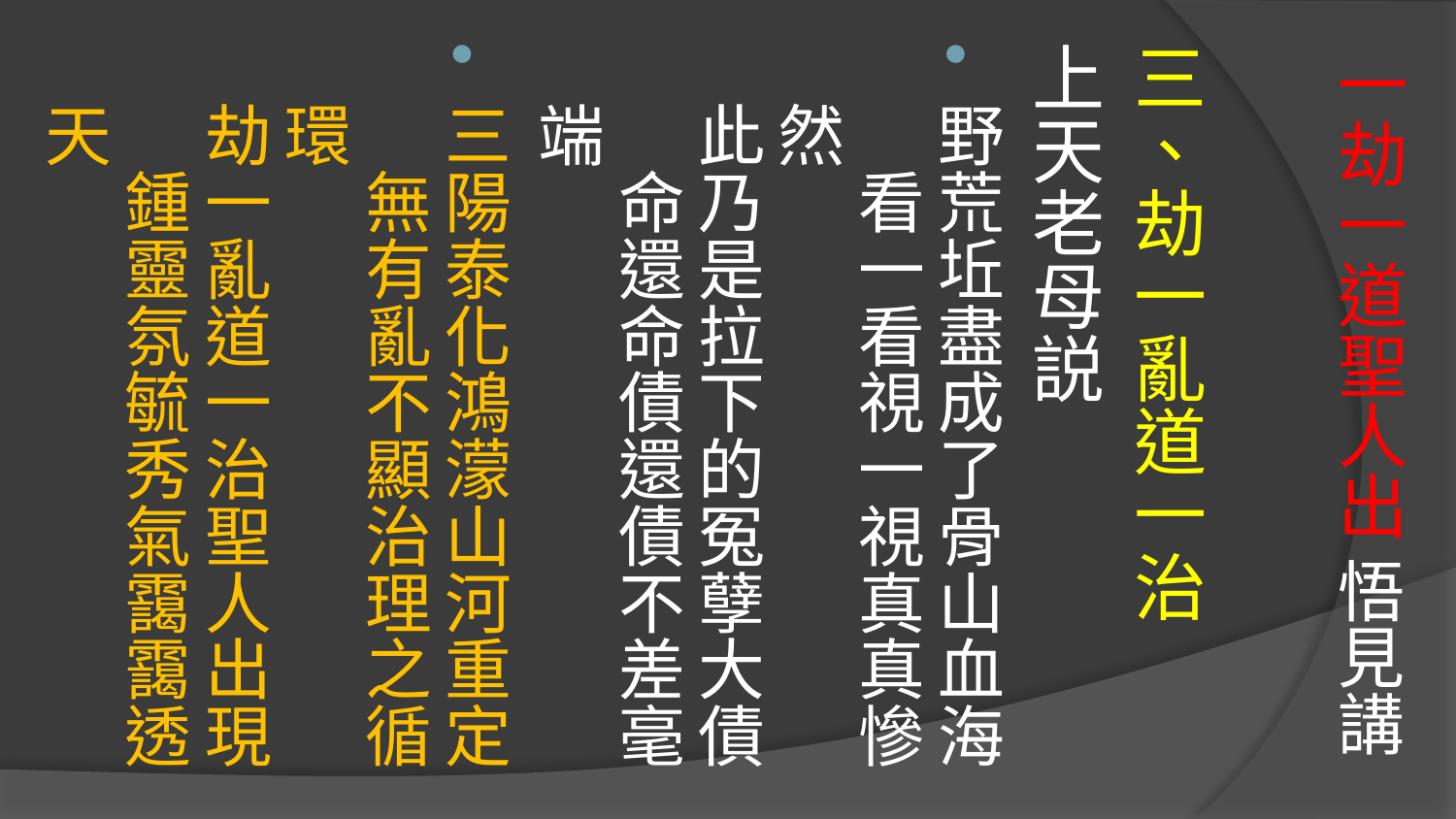

# 一劫一道聖人出 悟見講
三、劫一亂道一治
上天老母説
野荒坵盡成了骨山血海　看一看視一視真真慘然
此乃是拉下的冤孽大債　命還命債還債不差毫端
三陽泰化鴻濛山河重定　無有亂不顯治理之循環
劫一亂道一治聖人出現　鍾靈氛毓秀氣靄靄透天